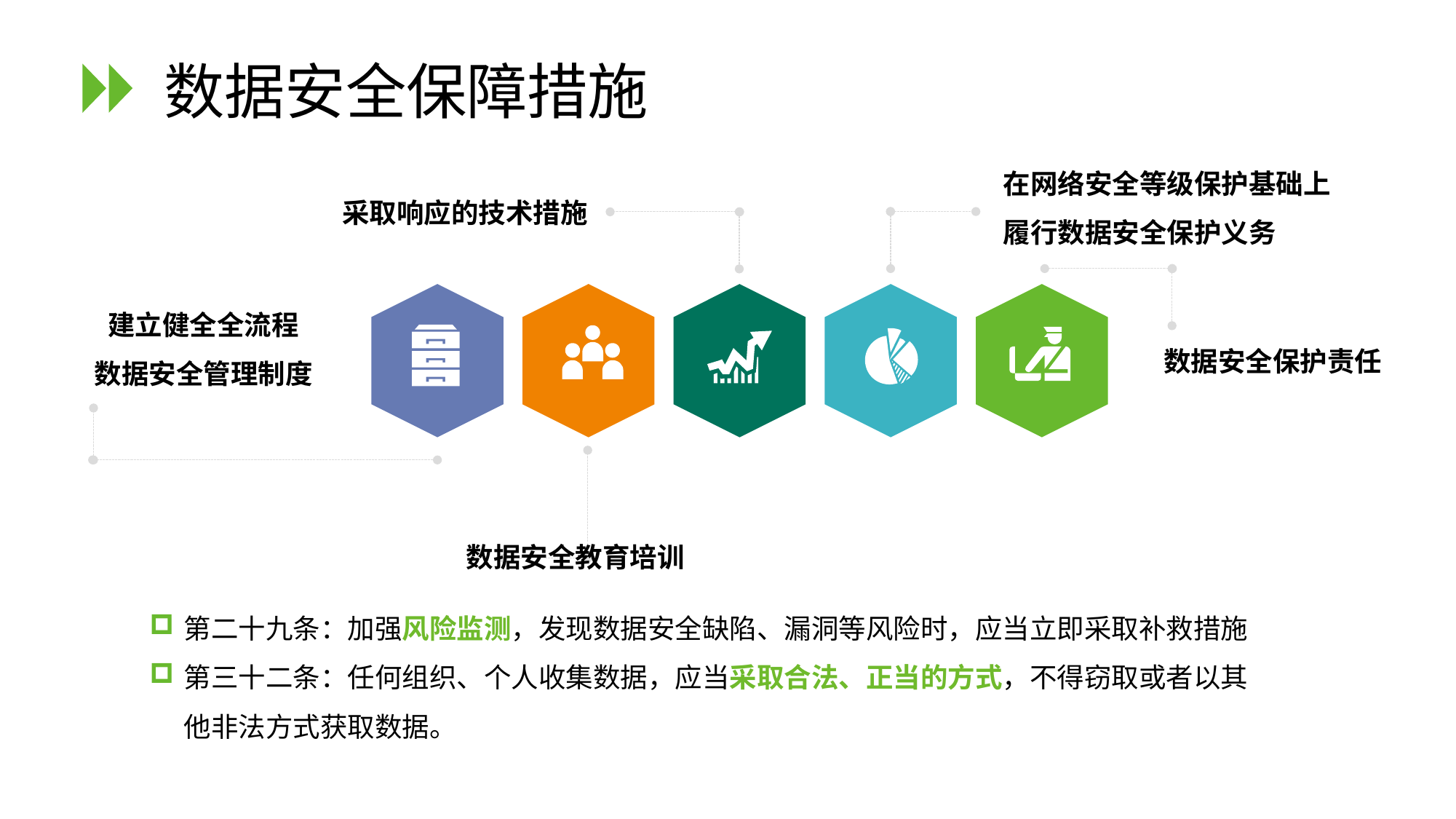

# 数据安全保障措施
在网络安全等级保护基础上
履行数据安全保护义务
采取响应的技术措施

建立健全全流程
数据安全管理制度

数据安全保护责任

数据安全教育培训
第二十九条：加强风险监测，发现数据安全缺陷、漏洞等风险时，应当立即采取补救措施
第三十二条：任何组织、个人收集数据，应当采取合法、正当的方式，不得窃取或者以其他非法方式获取数据。